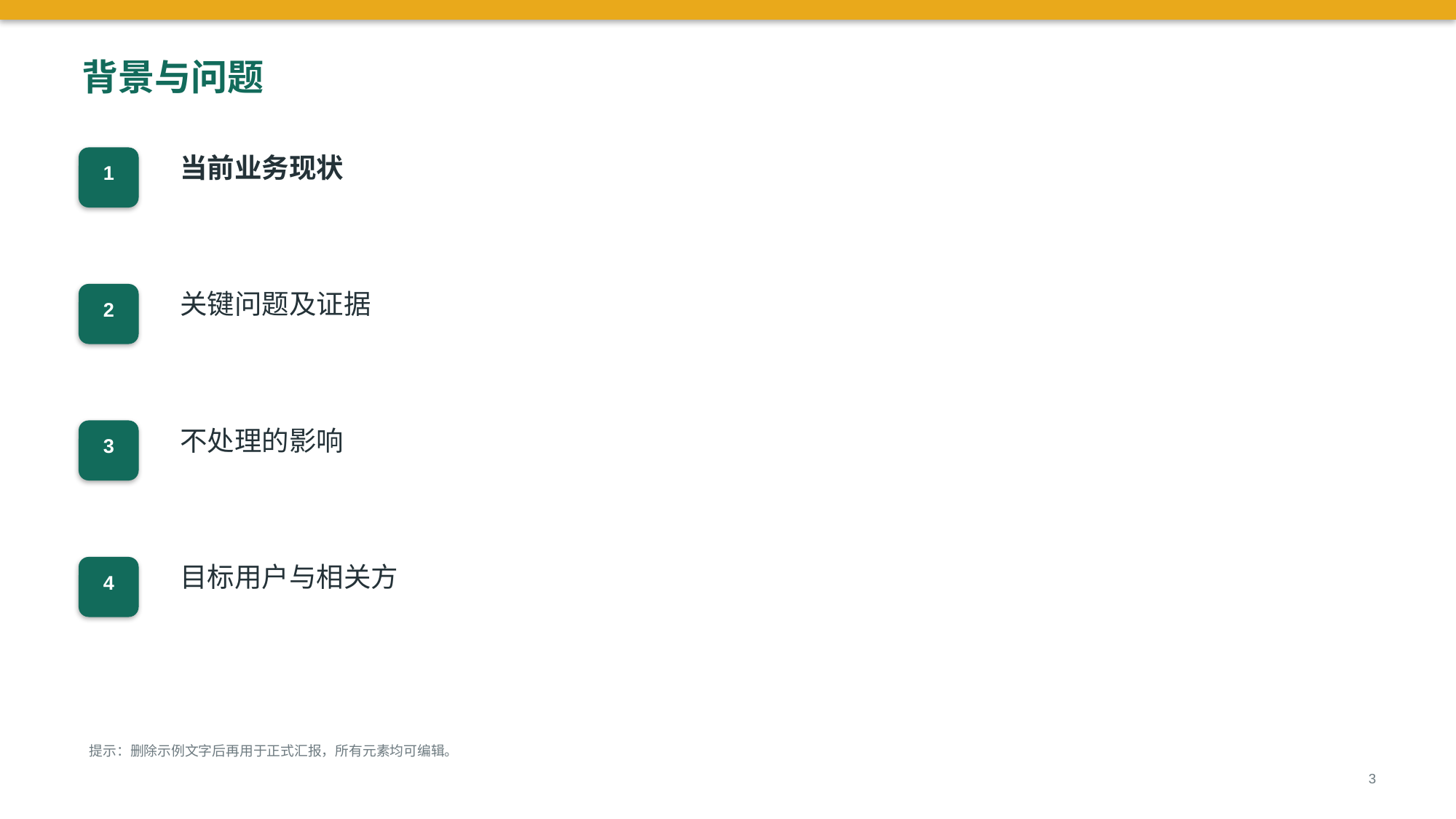

背景与问题
当前业务现状

1
关键问题及证据

2
不处理的影响

3
目标用户与相关方

4
提示：删除示例文字后再用于正式汇报，所有元素均可编辑。
3